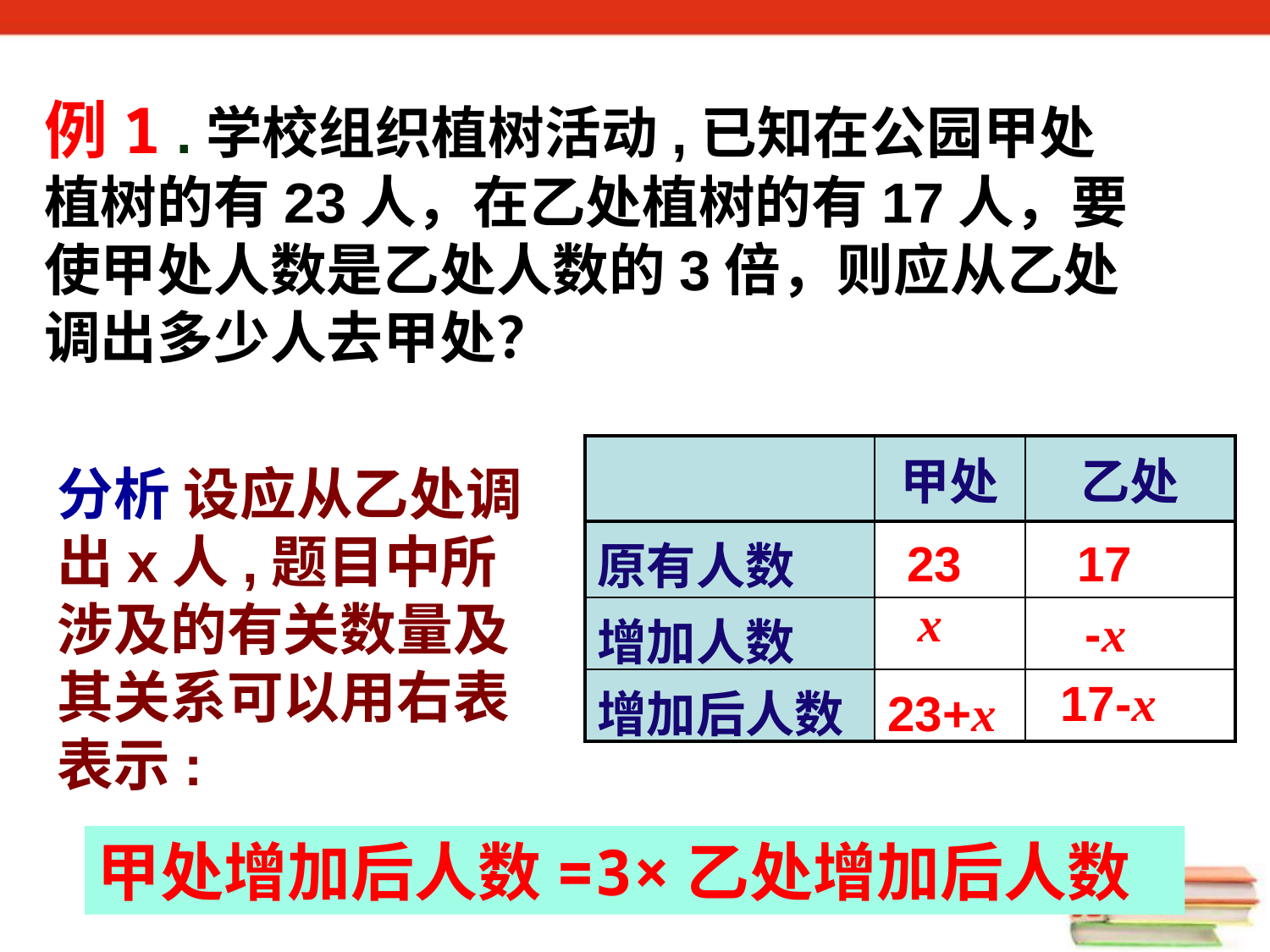

例1 .学校组织植树活动,已知在公园甲处植树的有23人，在乙处植树的有17人，要使甲处人数是乙处人数的3倍，则应从乙处调出多少人去甲处？
|  | 甲处 | 乙处 |
| --- | --- | --- |
| 原有人数 |  |  |
| 增加人数 |  |  |
| 增加后人数 |  |  |
分析 设应从乙处调出x人,题目中所涉及的有关数量及其关系可以用右表表示:
23
17
x
  -x
  17-x
23+x
甲处增加后人数=3×乙处增加后人数